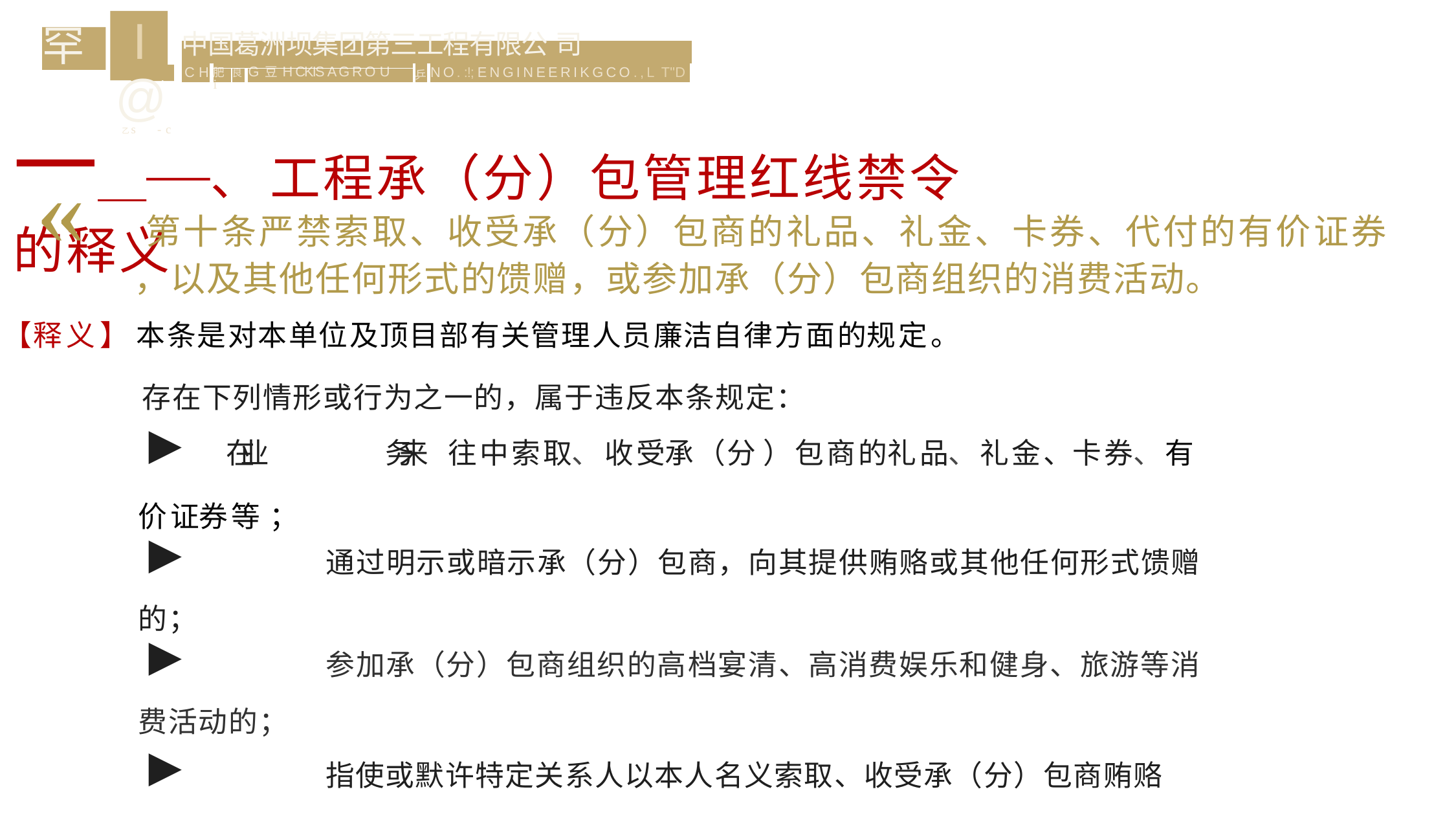

I@
乙s	- c
罕
| 中 国 葛 洲 坝 集 团 第 三 工 程 有 限 公 司 |  |  |  |  |  |
| --- | --- | --- | --- | --- | --- |
| C H |  |  |  | 乒 | N O . :!; ENGINEERIKGCO.,L T"D |
|  | 肥i | 良 | G 豆 H CKIS A G R O U |  |  |

一＿＿、 工程承（分）包管理红线禁令的释义
«	第十条严禁索取、收受承（分）包商的礼品、礼金、卡券、代付的有价证券
，以及其他任何形式的馈赠，或参加承（分）包商组织的消费活动。
【释义】 本条是对本单位及顶目部有关管理人员廉洁自律方面的规定。

存在下列情形或行为之一的，属于违反本条规定：
► 在业	务来	往中索取、收受承（分）包商的礼品、礼金、卡券、有价证券等 ；
►	通过明示或暗示承（分）包商，向其提供贿赂或其他任何形式馈赠的；
►	参加承（分）包商组织的高档宴清、高消费娱乐和健身、旅游等消费活动的；
►	指使或默许特定关系人以本人名义索取、收受承（分）包商贿赂的。